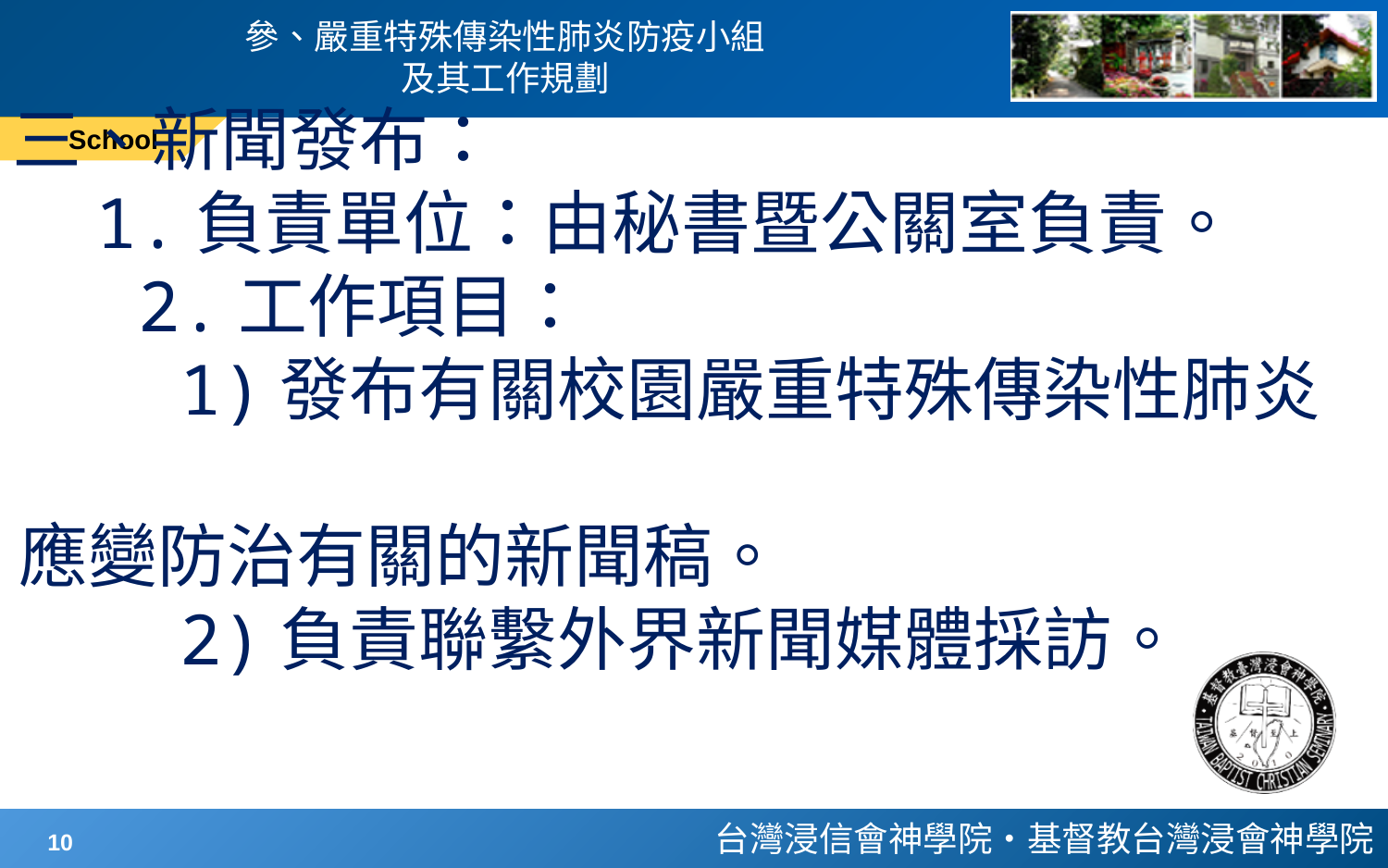

# 參、嚴重特殊傳染性肺炎防疫小組 及其工作規劃
School
三、新聞發布：
  1.負責單位：由秘書暨公關室負責。
       2.工作項目：
        1)發布有關校園嚴重特殊傳染性肺炎緊急
          應變防治有關的新聞稿。
        2)負責聯繫外界新聞媒體採訪。